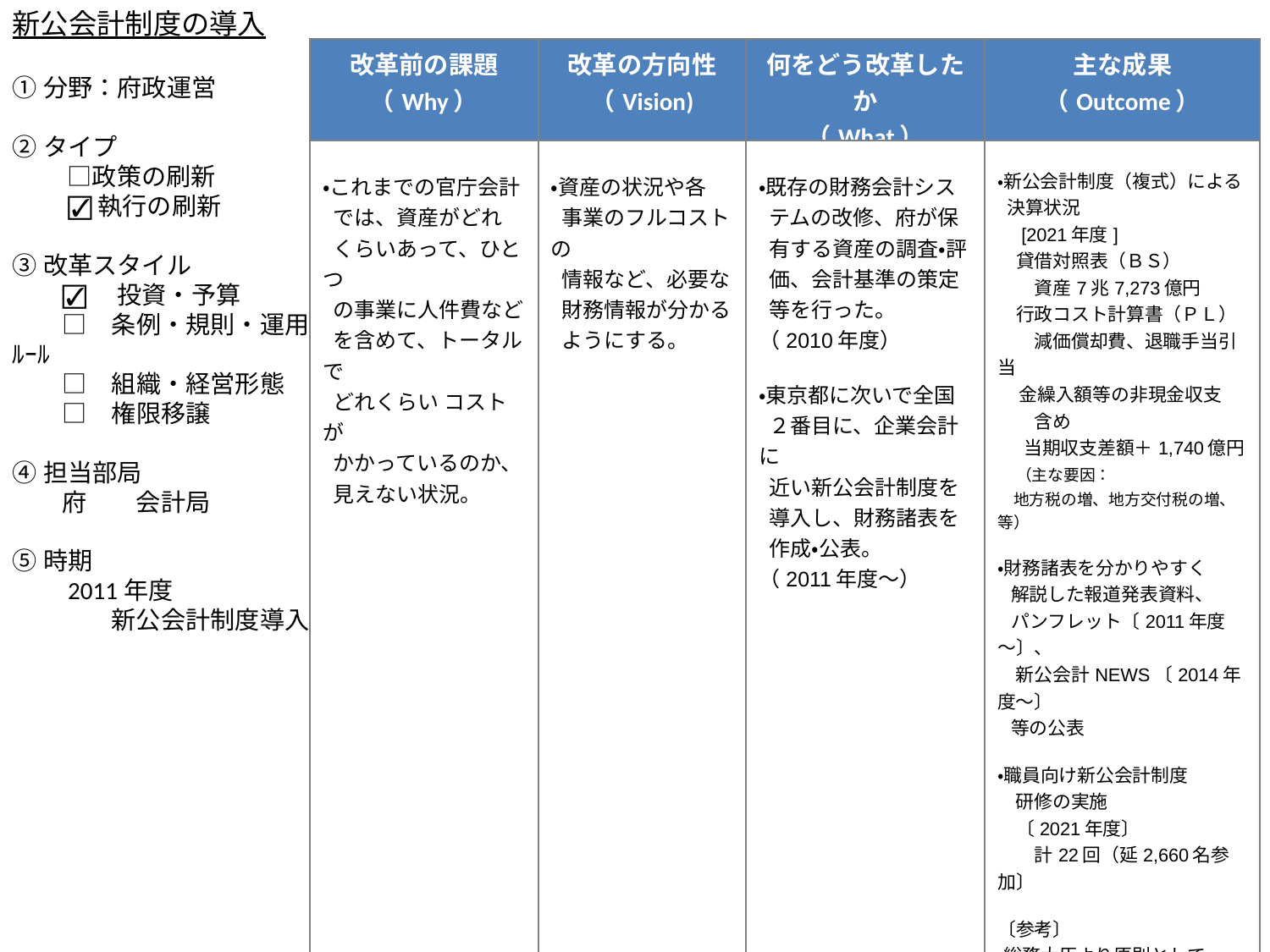

新公会計制度の導入
| 改革前の課題 （Why） | 改革の方向性 （Vision) | 何をどう改革したか （What） | 主な成果 （Outcome） |
| --- | --- | --- | --- |
| ・これまでの官庁会計 では、資産がどれ くらいあって、ひとつ の事業に人件費など を含めて、トータルで どれくらい コストが かかっているのか、 見えない状況。 | ・資産の状況や各 事業のフルコストの 情報など、必要な 財務情報が分かる ようにする。 | ・既存の財務会計シス テムの改修、府が保 有する資産の調査・評 価、会計基準の策定 等を行った。 （2010年度） ・東京都に次いで全国 ２番目に、企業会計に 近い新公会計制度を 導入し、財務諸表を 作成・公表。 （2011年度～） | ・新公会計制度（複式）による 決算状況　 　[2021年度] 　貸借対照表（ＢＳ） 　　資産7兆7,273億円　 　行政コスト計算書（ＰＬ） 　　減価償却費、退職手当引当 金繰入額等の非現金収支 　　含め　 　 当期収支差額＋1,740億円 　（主な要因： 　地方税の増、地方交付税の増、等） ・財務諸表を分かりやすく 解説した報道発表資料、 パンフレット〔2011年度～〕、　 　新公会計NEWS〔2014年度～〕 等の公表 ・職員向け新公会計制度 　研修の実施 　〔2021年度〕 　　計22回（延2,660名参加〕 〔参考〕 ・総務大臣より原則として2017年度までに全ての地方公共団体に対して「統一的な基準」に基づく財務書類を作成するよう要請があり、2017年度決算から「統一的な基準」に基づく財務書類等も作成。 |
①分野：府政運営

②タイプ
　　 □政策の刷新
　　 ☑ 執行の刷新

③改革スタイル
　　☑ 　投資・予算
　　□　条例・規則・運用ﾙｰﾙ
　　□　組織・経営形態
　　□　権限移譲

④担当部局
　　府　　会計局

⑤時期
　　2011年度
　　　　新公会計制度導入
357